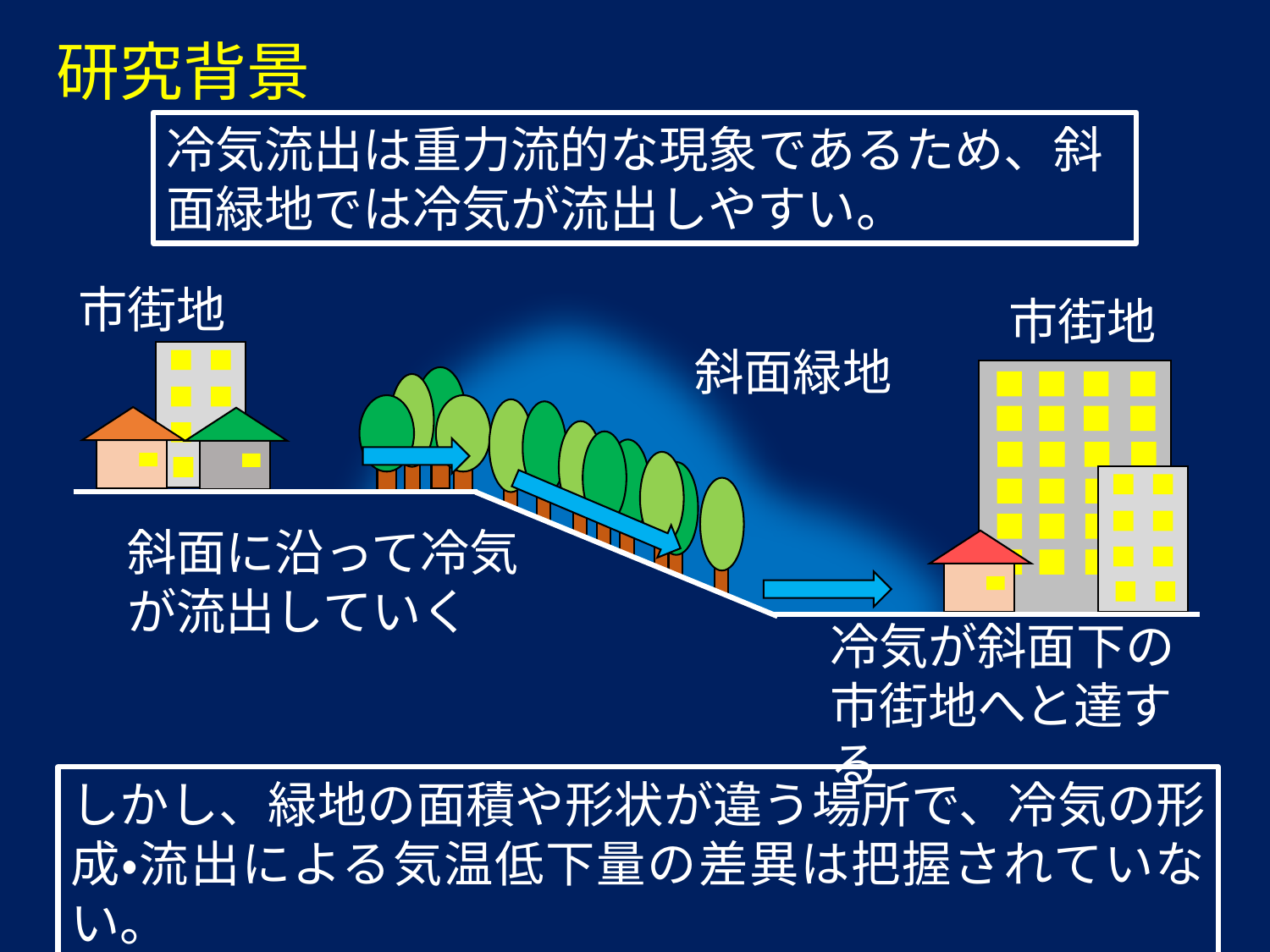

研究背景
冷気流出は重力流的な現象であるため、斜面緑地では冷気が流出しやすい。
市街地

市街地
斜面緑地

斜面に沿って冷気が流出していく

冷気が斜面下の市街地へと達する

しかし、緑地の面積や形状が違う場所で、冷気の形成・流出による気温低下量の差異は把握されていない。